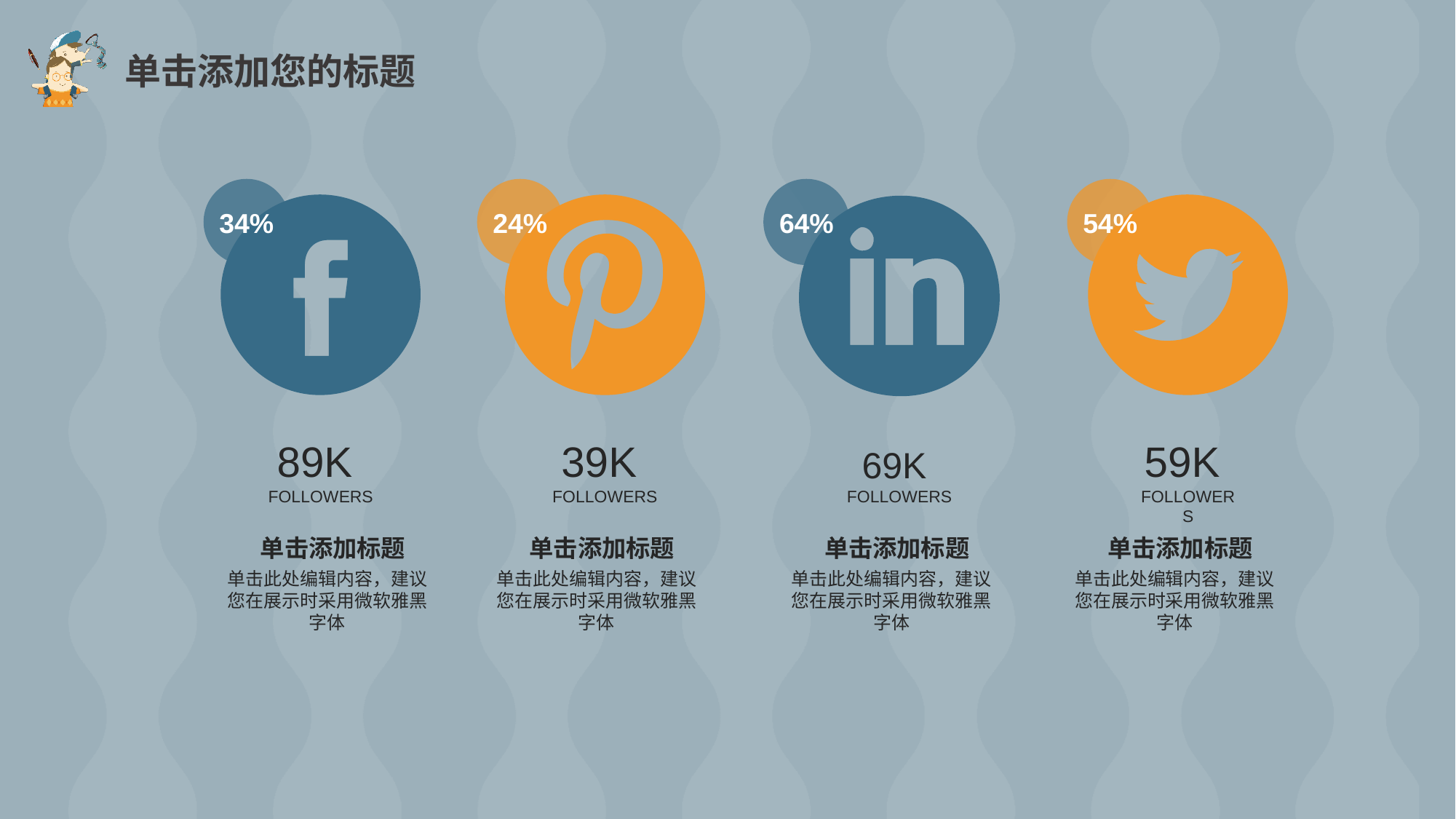

单击添加您的标题
34%
24%
64%
54%

89K
FOLLOWERS
39K
FOLLOWERS
59K
FOLLOWERS
69K
FOLLOWERS
单击添加标题
单击添加标题
单击添加标题
单击添加标题
单击此处编辑内容，建议您在展示时采用微软雅黑字体
单击此处编辑内容，建议您在展示时采用微软雅黑字体
单击此处编辑内容，建议您在展示时采用微软雅黑字体
单击此处编辑内容，建议您在展示时采用微软雅黑字体